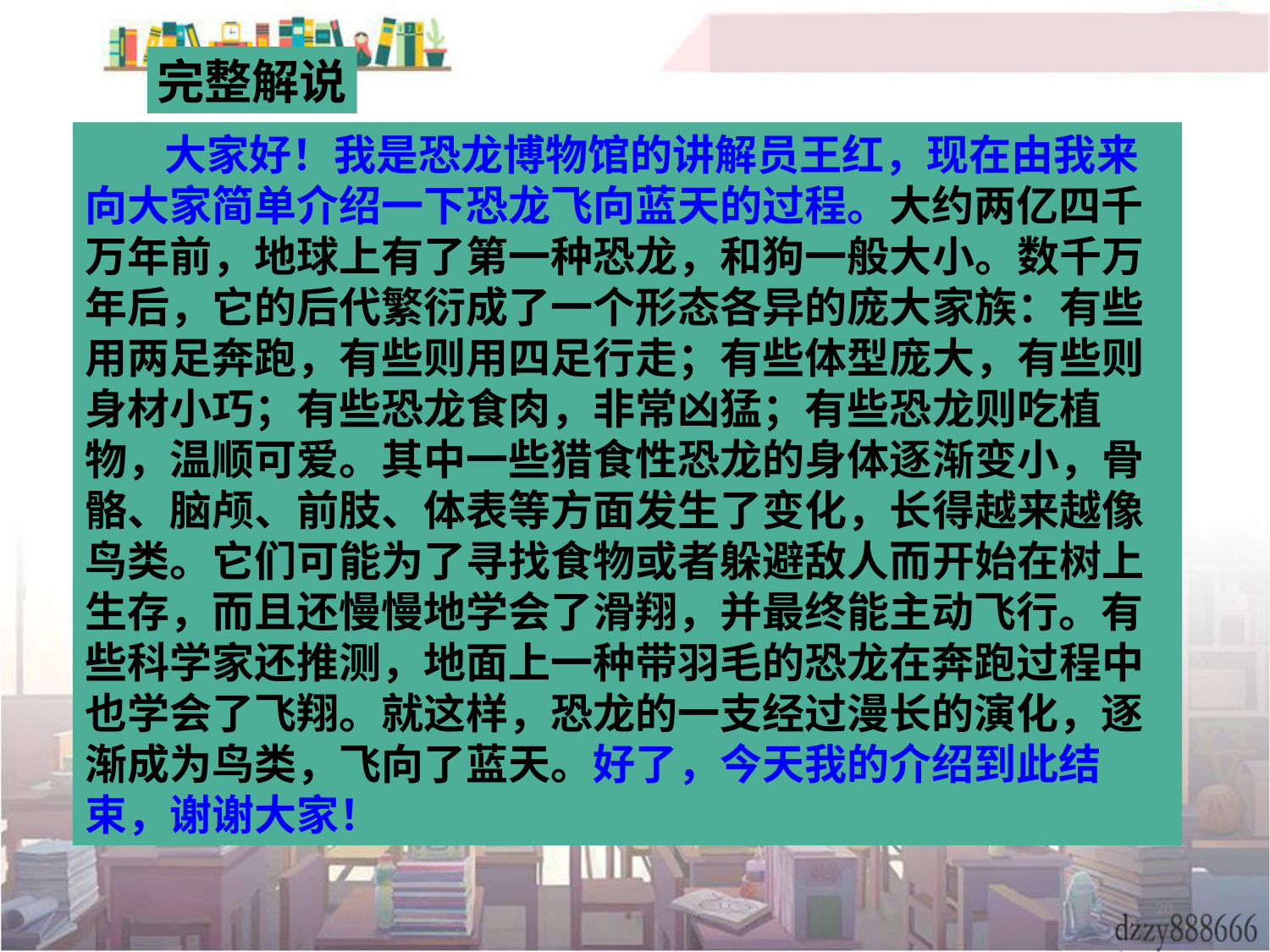

完整解说
          大家好！我是恐龙博物馆的讲解员王红，现在由我来向大家简单介绍一下恐龙飞向蓝天的过程。大约两亿四千万年前，地球上有了第一种恐龙，和狗一般大小。数千万年后，它的后代繁衍成了一个形态各异的庞大家族：有些用两足奔跑，有些则用四足行走；有些体型庞大，有些则身材小巧；有些恐龙食肉，非常凶猛；有些恐龙则吃植物，温顺可爱。其中一些猎食性恐龙的身体逐渐变小，骨骼、脑颅、前肢、体表等方面发生了变化，长得越来越像鸟类。它们可能为了寻找食物或者躲避敌人而开始在树上生存，而且还慢慢地学会了滑翔，并最终能主动飞行。有些科学家还推测，地面上一种带羽毛的恐龙在奔跑过程中也学会了飞翔。就这样，恐龙的一支经过漫长的演化，逐渐成为鸟类，飞向了蓝天。好了，今天我的介绍到此结束，谢谢大家！

20